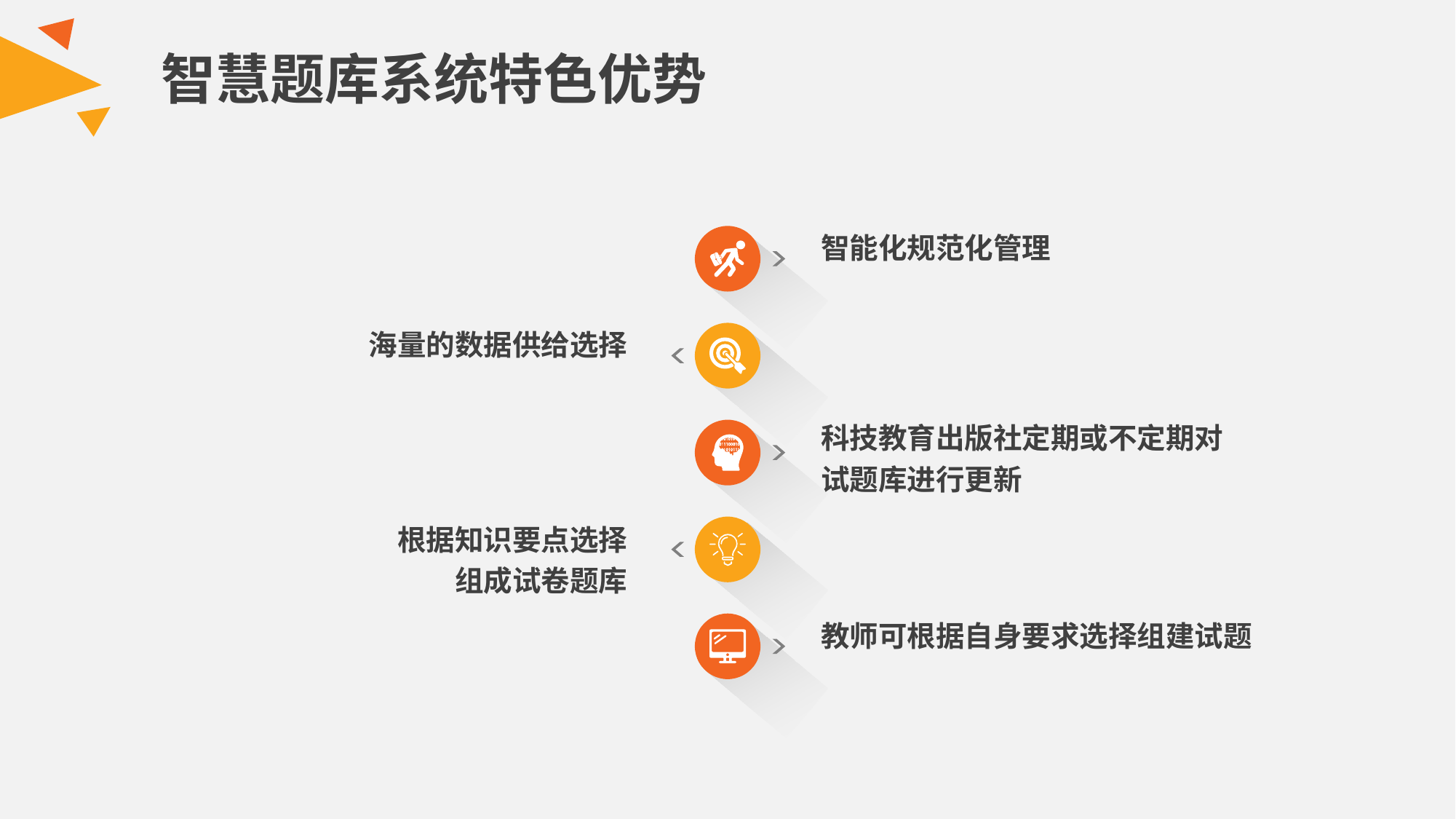

智慧题库系统特色优势

智能化规范化管理

海量的数据供给选择

科技教育出版社定期或不定期对试题库进行更新

根据知识要点选择组成试卷题库

教师可根据自身要求选择组建试题